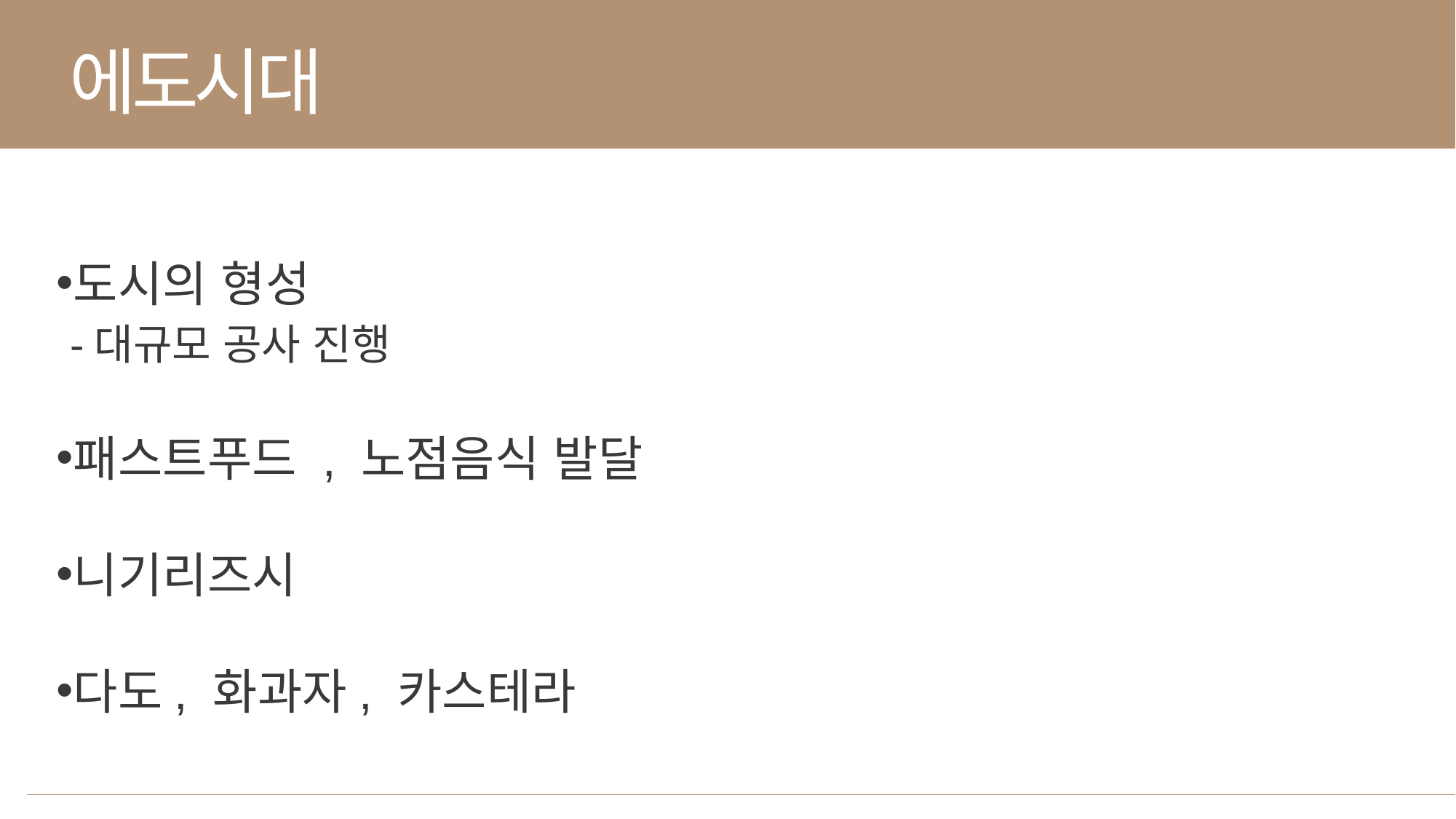

에도시대
도시의 형성
 -대규모 공사 진행

패스트푸드 , 노점음식 발달

니기리즈시

다도, 화과자, 카스테라